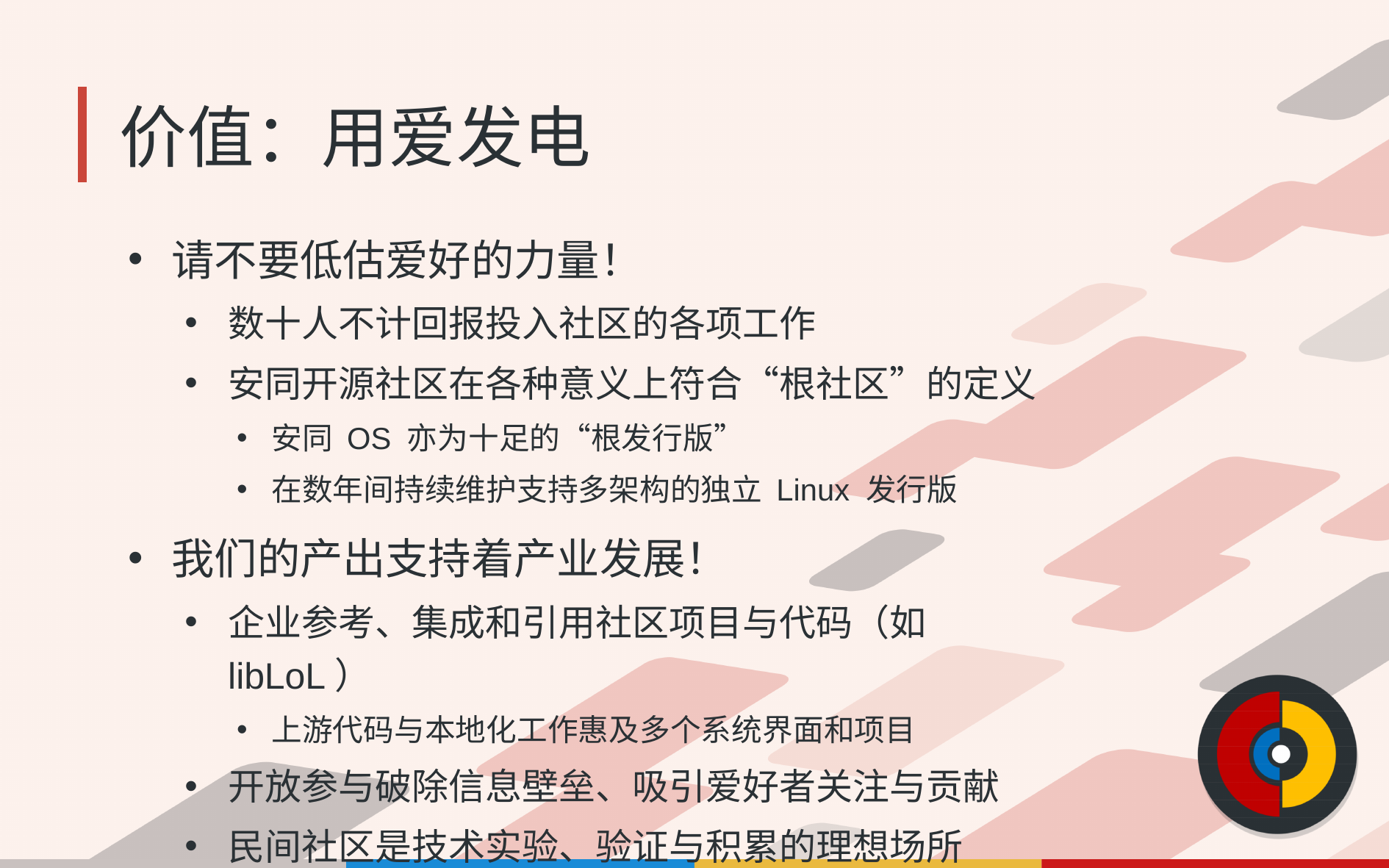

# 价值：用爱发电
请不要低估爱好的力量！
数十人不计回报投入社区的各项工作
安同开源社区在各种意义上符合“根社区”的定义
安同 OS 亦为十足的“根发行版”
在数年间持续维护支持多架构的独立 Linux 发行版
我们的产出支持着产业发展！
企业参考、集成和引用社区项目与代码（如 libLoL）
上游代码与本地化工作惠及多个系统界面和项目
开放参与破除信息壁垒、吸引爱好者关注与贡献
民间社区是技术实验、验证与积累的理想场所